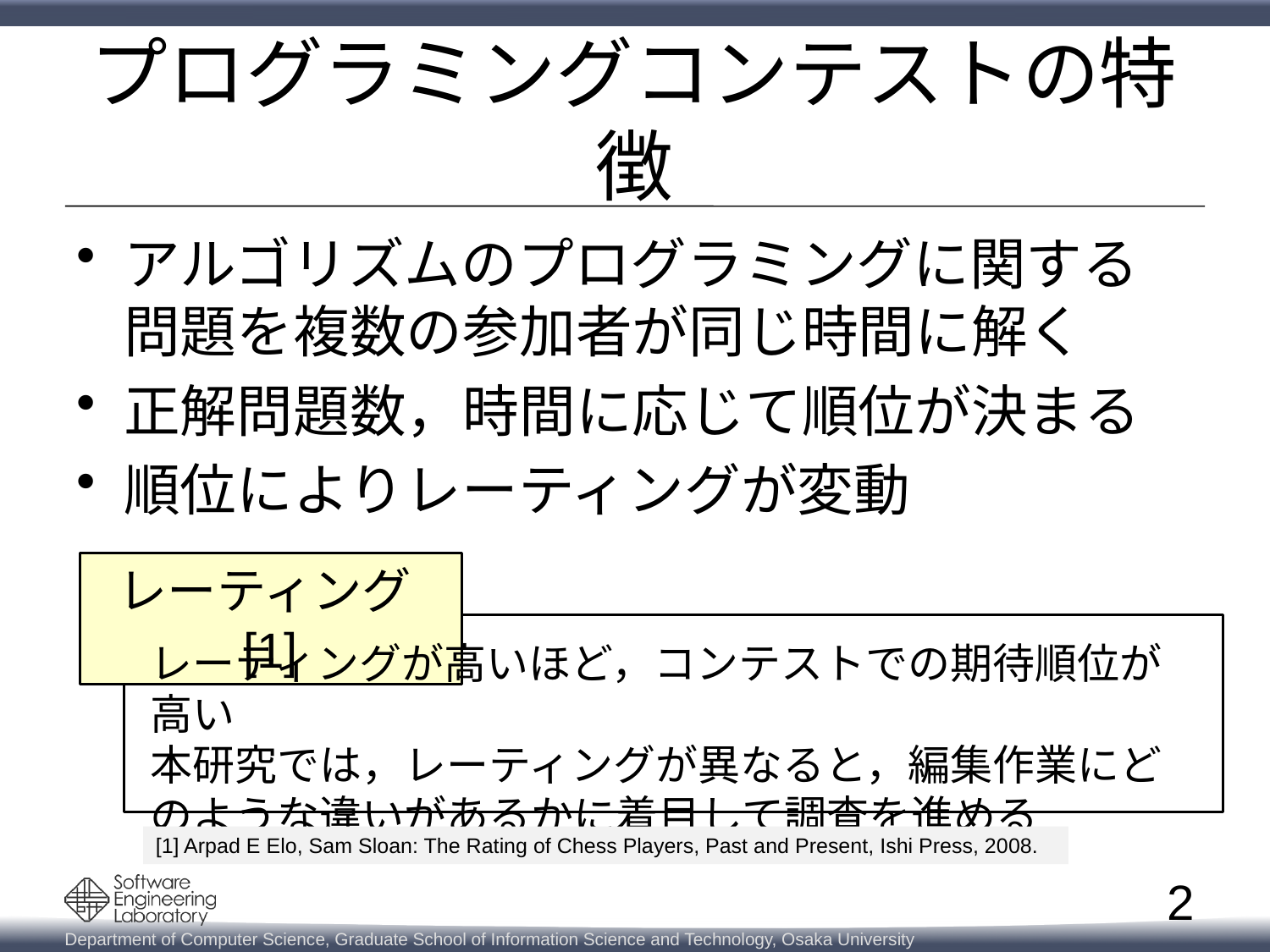

# プログラミングコンテストの特徴
アルゴリズムのプログラミングに関する問題を複数の参加者が同じ時間に解く
正解問題数，時間に応じて順位が決まる
順位によりレーティングが変動
レーティング[1]

レーティングが高いほど，コンテストでの期待順位が高い
本研究では，レーティングが異なると，編集作業にどのような違いがあるかに着目して調査を進める
[1] Arpad E Elo, Sam Sloan: The Rating of Chess Players, Past and Present, Ishi Press, 2008.
2